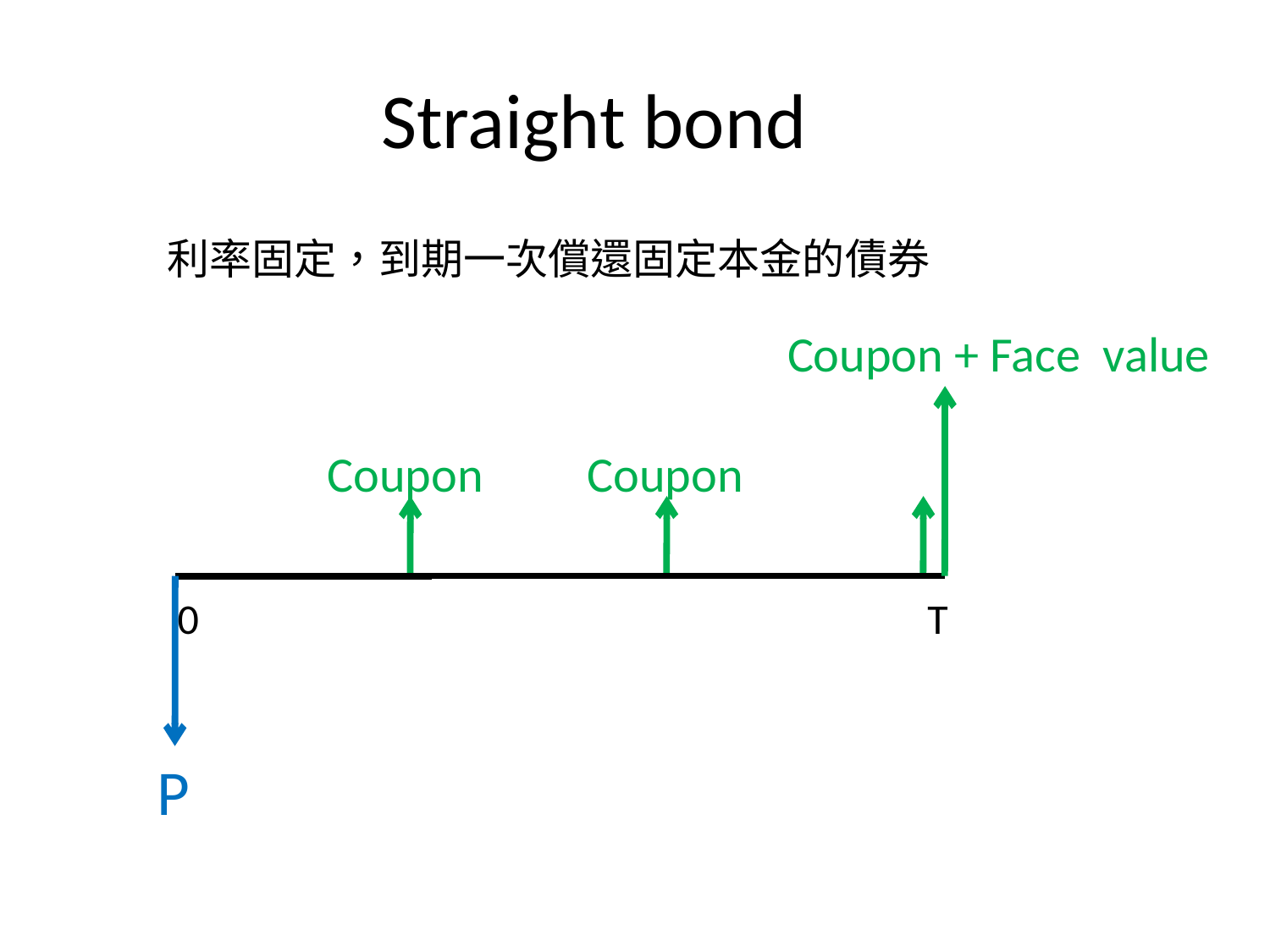

# Straight bond

利率固定，到期一次償還固定本金的債券

Coupon + Face  value
0
T
P
Coupon
Coupon